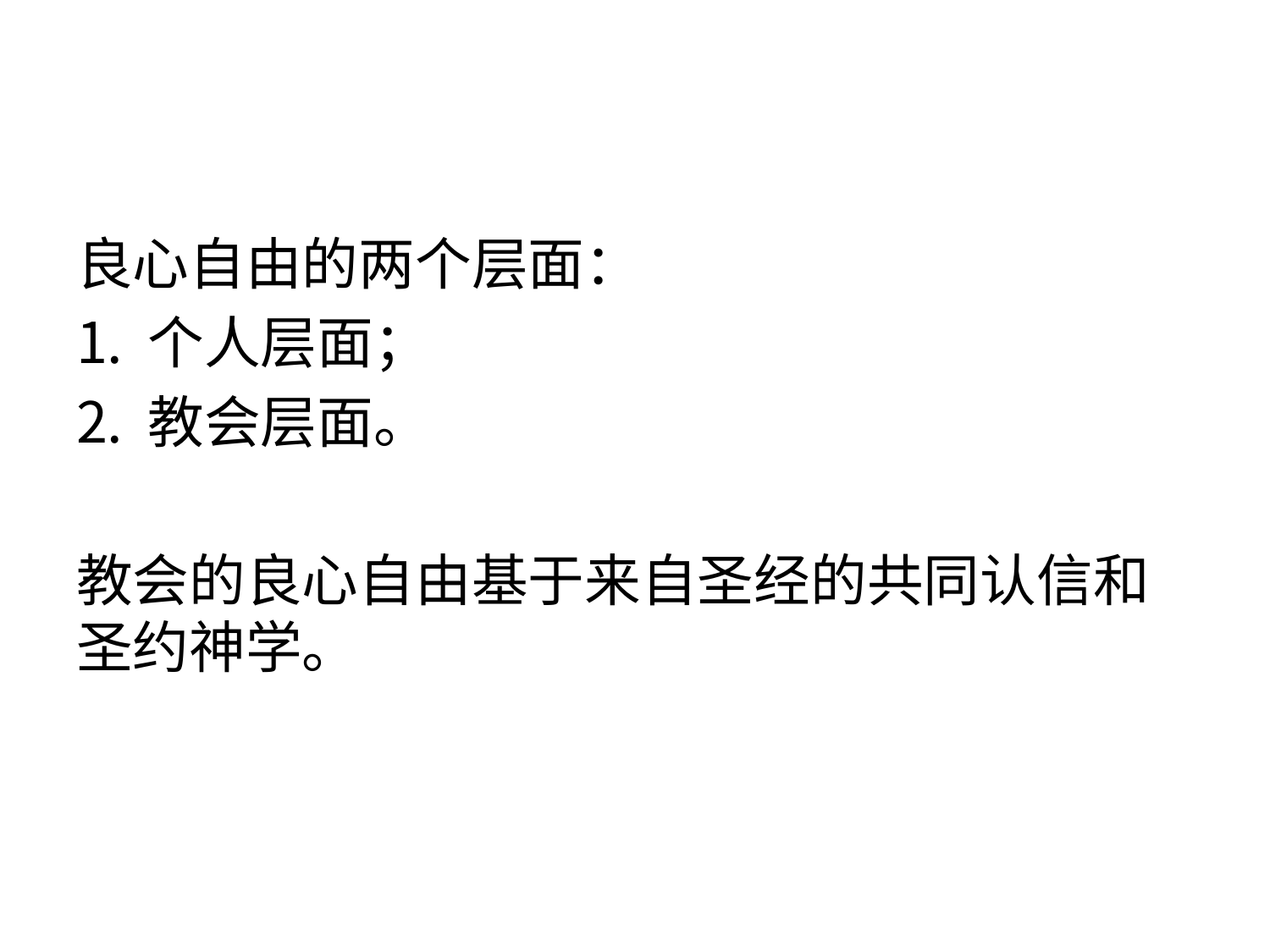

#
良心自由的两个层面：
个人层面；
教会层面。

教会的良心自由基于来自圣经的共同认信和圣约神学。